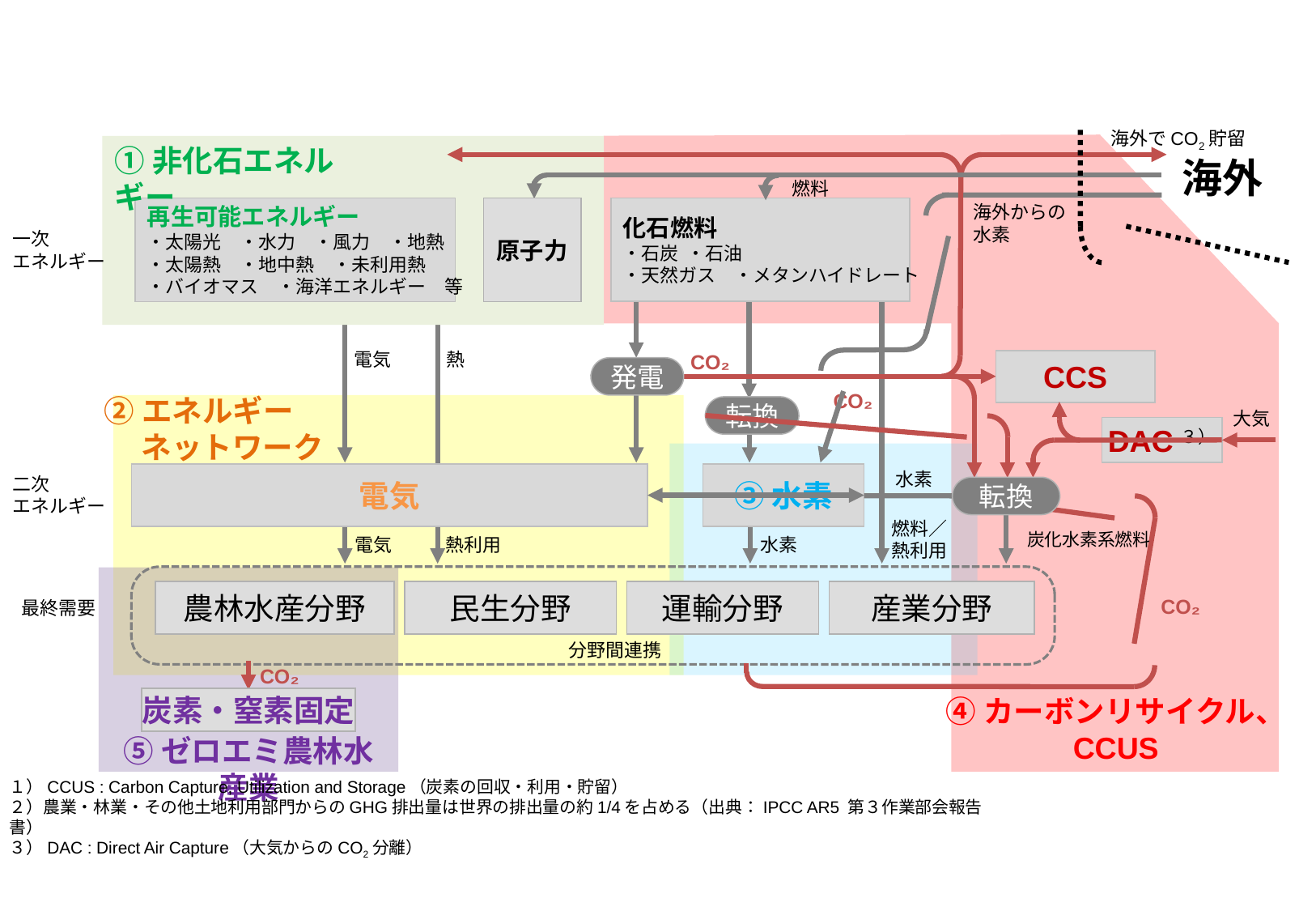

海外でCO2貯留

①非化石エネルギー
海外

燃料

海外からの
水素

再生可能エネルギー
・太陽光　・水力　・風力　・地熱
・太陽熱　・地中熱　・未利用熱
・バイオマス　・海洋エネルギー　等
原子力
化石燃料
・石炭  ・石油
・天然ガス　・メタンハイドレート
一次
エネルギー

電気
熱
CO₂

CCS
発電

CO₂
②エネルギー
　 ネットワーク
転換

大気

DAC３）

水素
電気
③水素
二次
エネルギー
転換

燃料／
熱利用

炭化水素系燃料
電気
熱利用
水素

民生分野
運輸分野
産業分野
農林水産分野
CO₂
最終需要
分野間連携

CO₂
④カーボンリサイクル、
CCUS
炭素・窒素固定
⑤ゼロエミ農林水産業
１）CCUS : Carbon Capture, Utilization and Storage（炭素の回収・利用・貯留）
２）農業・林業・その他土地利用部門からのGHG排出量は世界の排出量の約1/4を占める（出典：IPCC AR5 第３作業部会報告書）
３）DAC : Direct Air Capture（大気からのCO2分離）